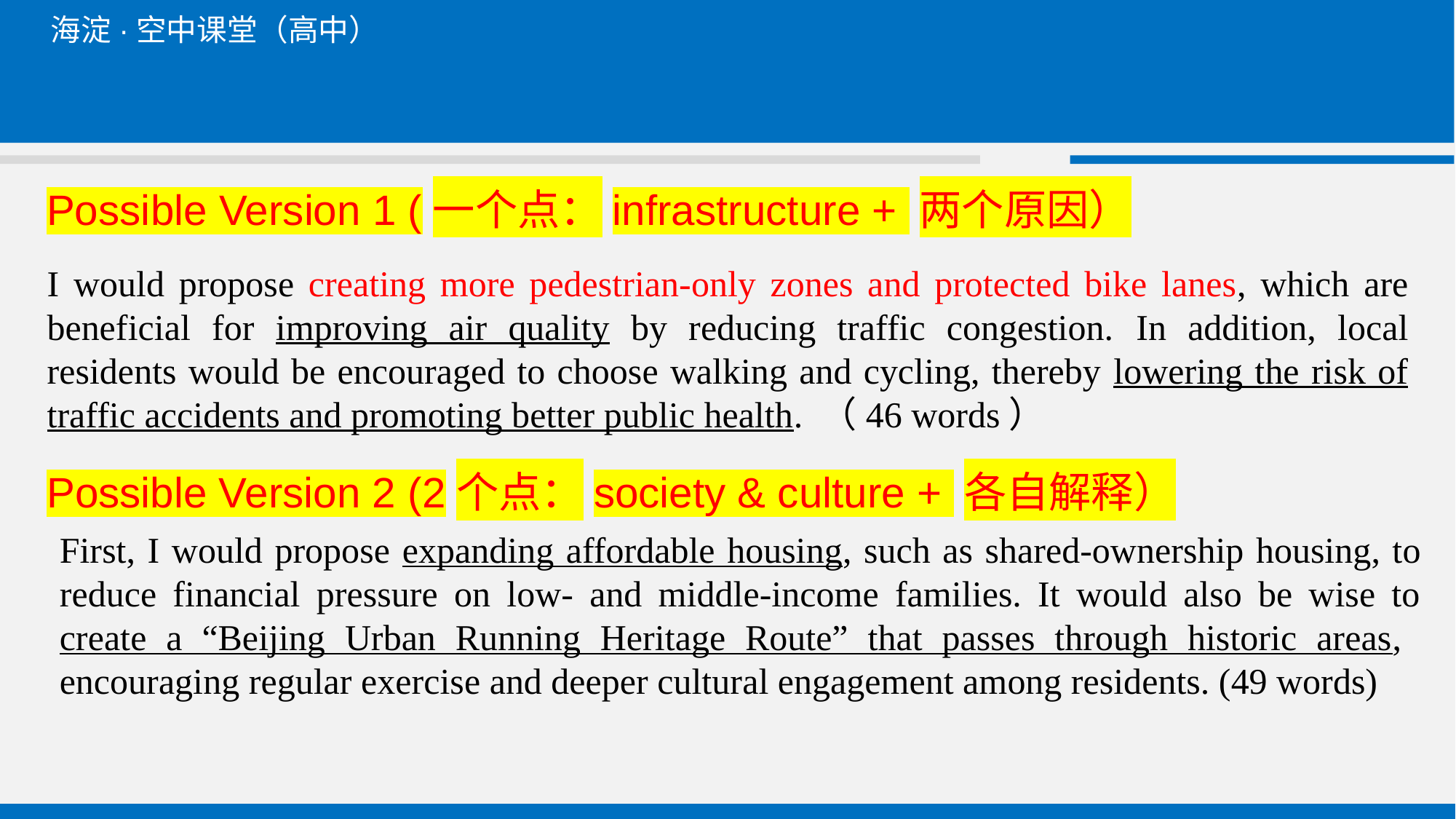

# Possible Version 1 (一个点：infrastructure + 两个原因）
I would propose creating more pedestrian-only zones and protected bike lanes, which are beneficial for improving air quality by reducing traffic congestion. In addition, local residents would be encouraged to choose walking and cycling, thereby lowering the risk of traffic accidents and promoting better public health. （46 words）
Possible Version 2 (2个点：society & culture + 各自解释）
First, I would propose expanding affordable housing, such as shared-ownership housing, to reduce financial pressure on low- and middle-income families. It would also be wise to create a “Beijing Urban Running Heritage Route” that passes through historic areas,  encouraging regular exercise and deeper cultural engagement among residents. (49 words)